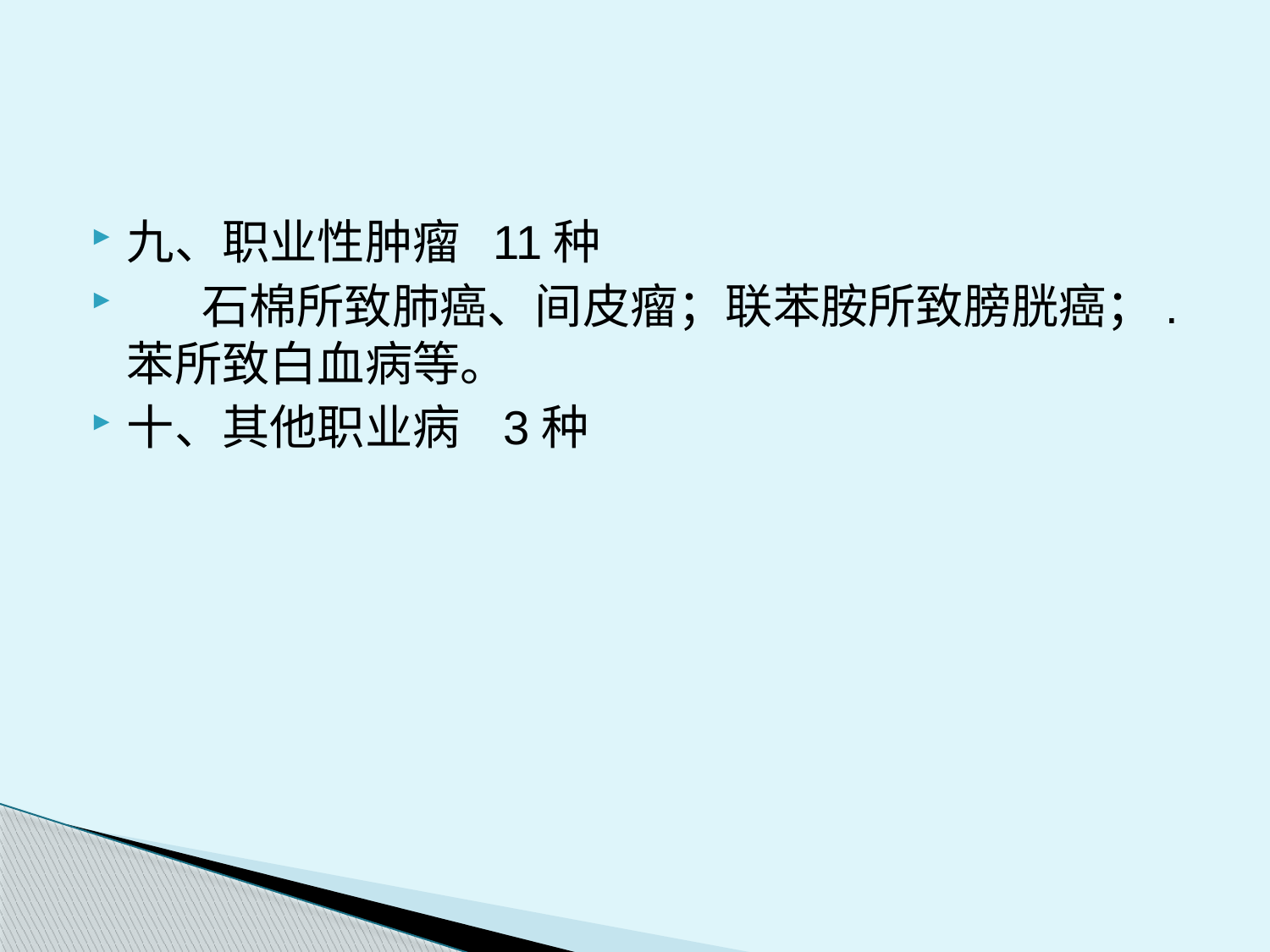

#
九、职业性肿瘤  11种
      石棉所致肺癌、间皮瘤；联苯胺所致膀胱癌；.苯所致白血病等。
十、其他职业病   3种